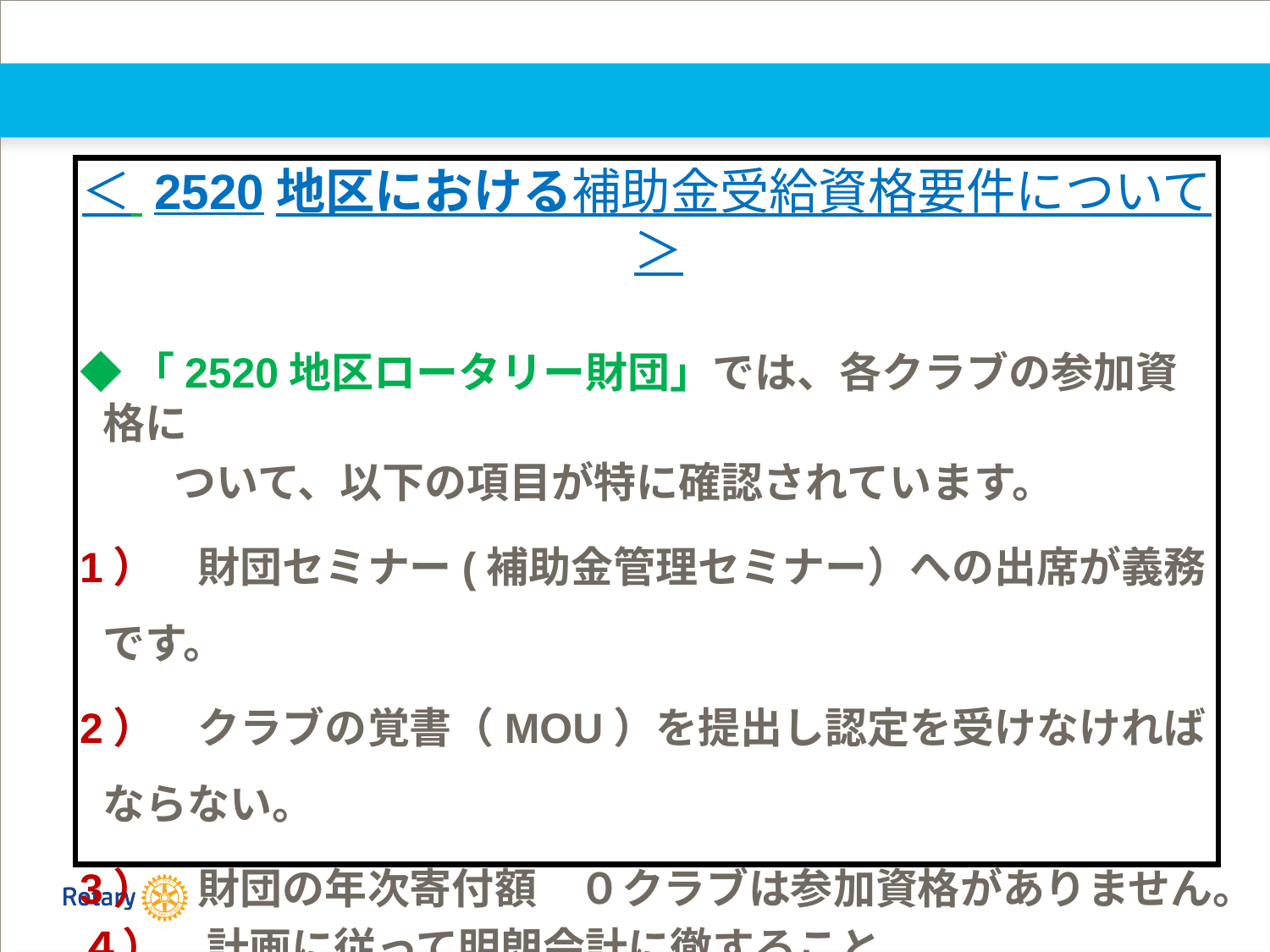

＜ 2520地区における補助金受給資格要件について＞

◆「2520地区ロータリー財団」では、各クラブの参加資格に
　　 ついて、以下の項目が特に確認されています。
1）　財団セミナー(補助金管理セミナー）への出席が義務です。
2）　クラブの覚書（MOU）を提出し認定を受けなければならない。
3）　財団の年次寄付額　０クラブは参加資格がありません。
４）　計画に従って明朗会計に徹すること。
　 　不明朗会計は他クラブに迷惑が及ぶこともあります。